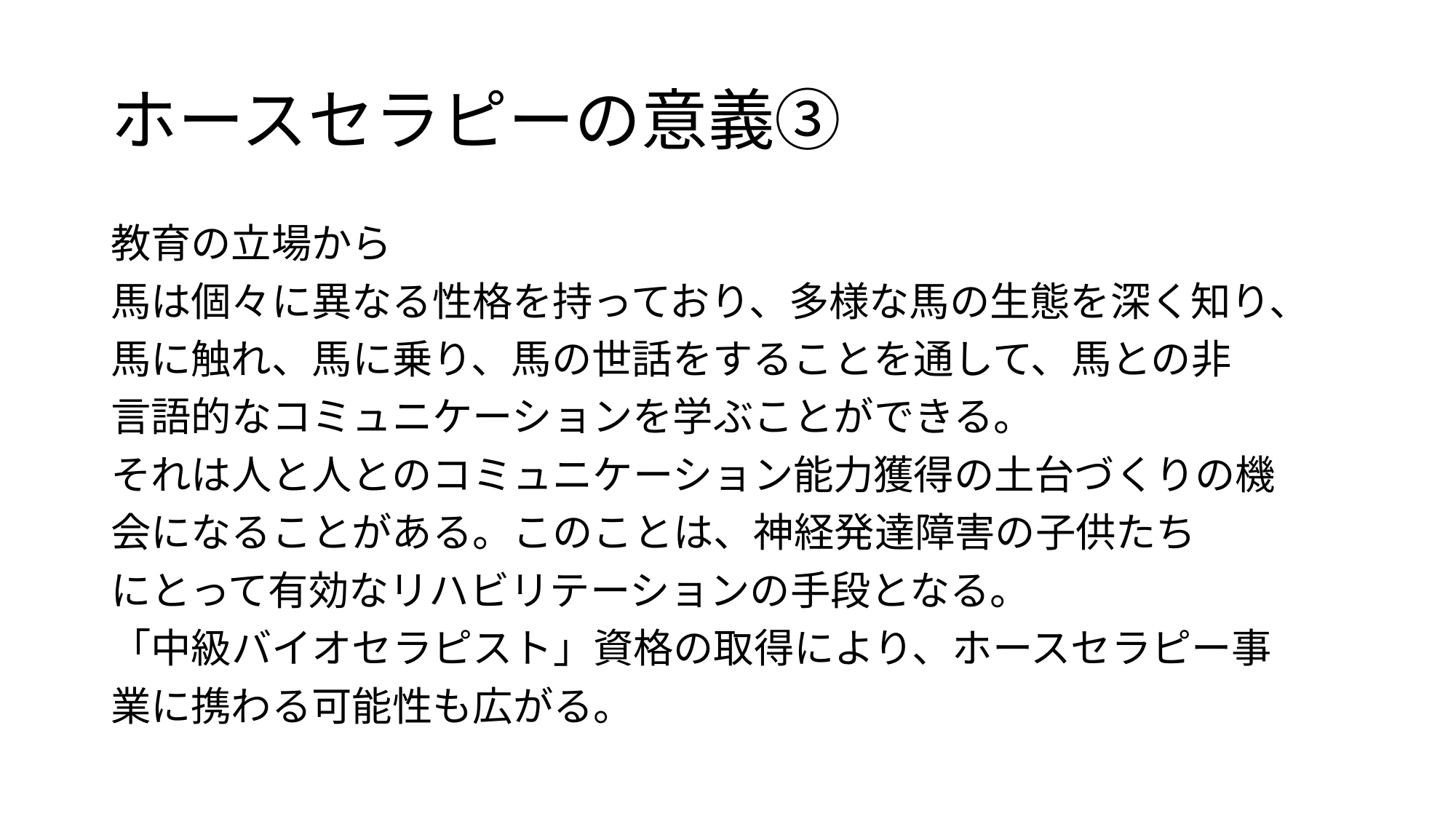

# ホースセラピーの意義③
教育の立場から
馬は個々に異なる性格を持っており、多様な馬の生態を深く知り、
馬に触れ、馬に乗り、馬の世話をすることを通して、馬との非
言語的なコミュニケーションを学ぶことができる。
それは人と人とのコミュニケーション能力獲得の土台づくりの機
会になることがある。このことは、神経発達障害の子供たち
にとって有効なリハビリテーションの手段となる。
「中級バイオセラピスト」資格の取得により、ホースセラピー事
業に携わる可能性も広がる。